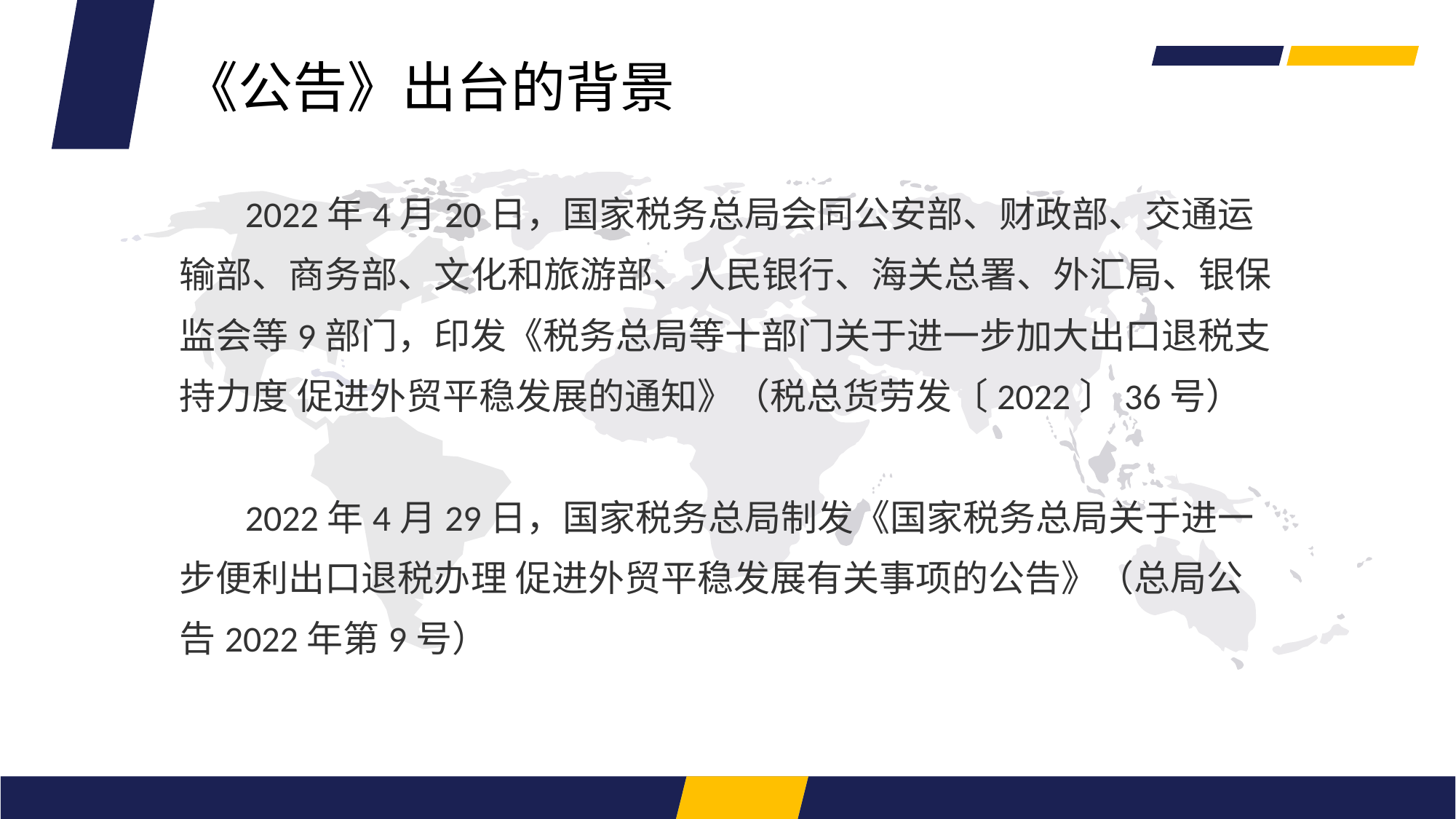

《公告》出台的背景

        2022年4月20日，国家税务总局会同公安部、财政部、交通运输部、商务部、文化和旅游部、人民银行、海关总署、外汇局、银保监会等9部门，印发《税务总局等十部门关于进一步加大出口退税支持力度 促进外贸平稳发展的通知》（税总货劳发〔2022〕36号）

        2022年4月29日，国家税务总局制发《国家税务总局关于进一步便利出口退税办理 促进外贸平稳发展有关事项的公告》（总局公告2022年第9号）